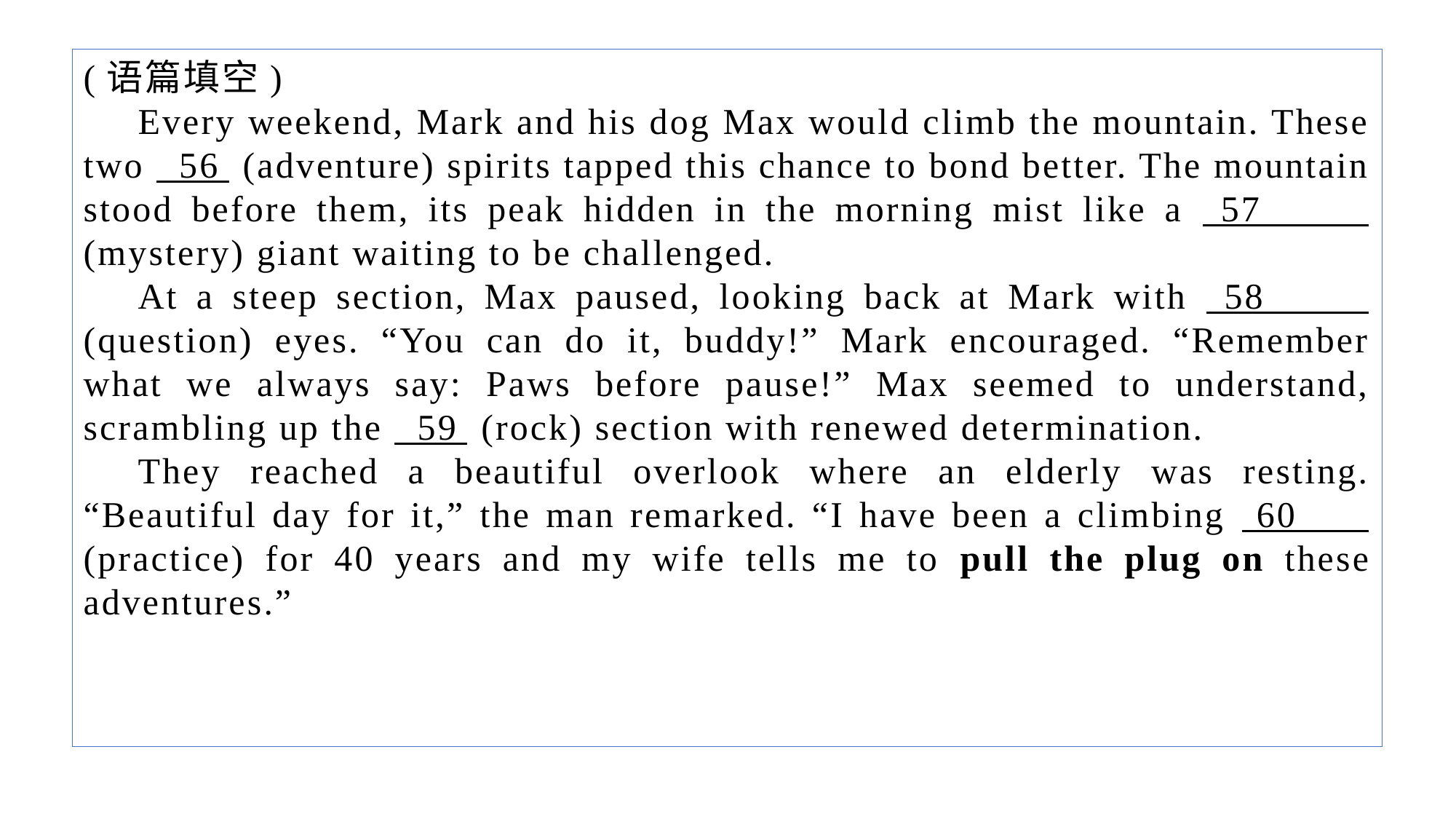

(语篇填空)
Every weekend, Mark and his dog Max would climb the mountain. These two   56  (adventure) spirits tapped this chance to bond better. The mountain stood before them, its peak hidden in the morning mist like a  57       (mystery) giant waiting to be challenged.
At a steep section, Max paused, looking back at Mark with  58       (question) eyes. “You can do it, buddy!” Mark encouraged. “Remember what we always say: Paws before pause!” Max seemed to understand, scrambling up the   59  (rock) section with renewed determination.
They reached a beautiful overlook where an elderly was resting. “Beautiful day for it,” the man remarked. “I have been a climbing  60      (practice) for 40 years and my wife tells me to pull the plug on these adventures.”